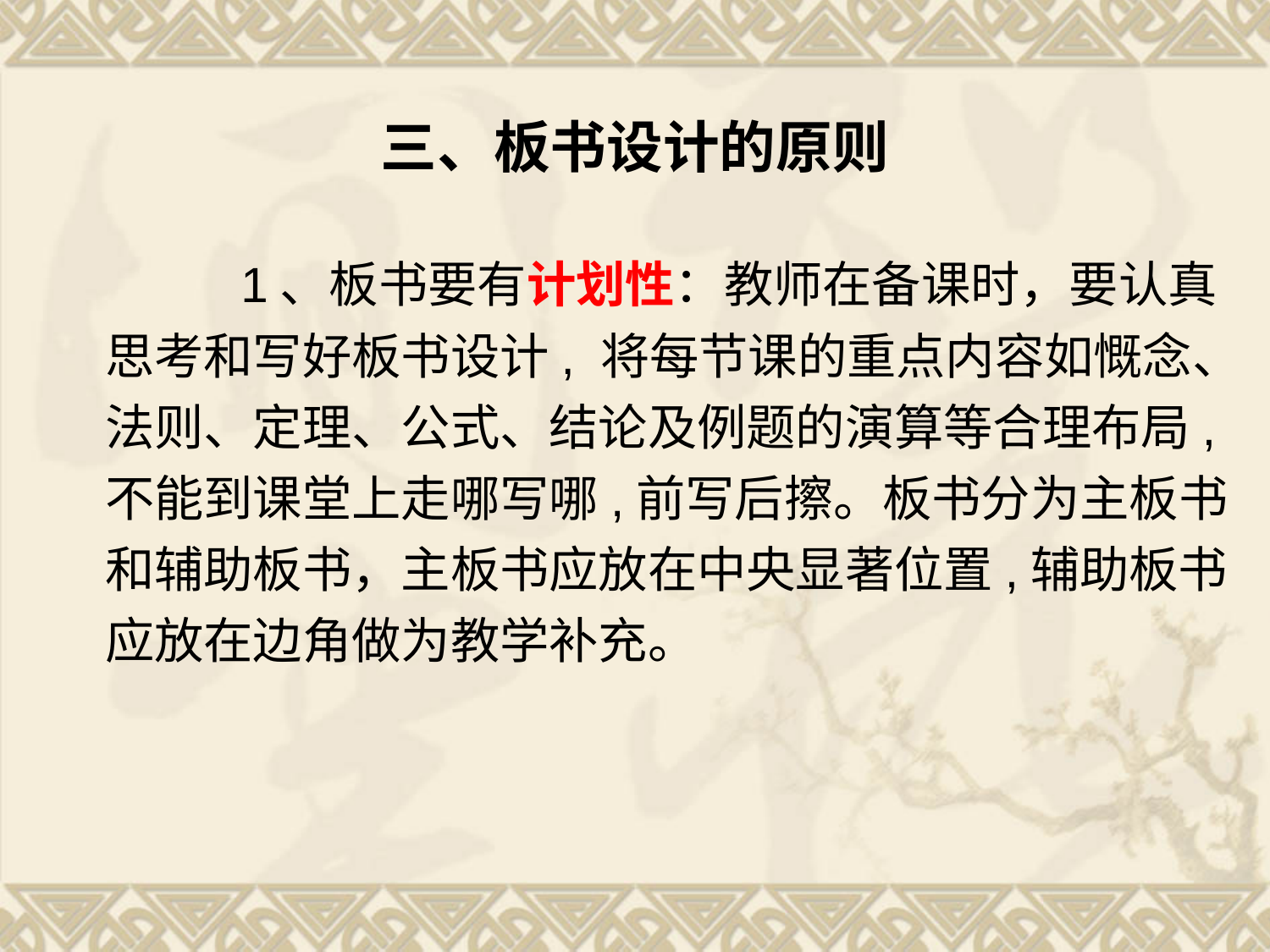

# 三、板书设计的原则
　　　1、板书要有计划性：教师在备课时，要认真思考和写好板书设计, 将每节课的重点内容如慨念、法则、定理、公式、结论及例题的演算等合理布局, 不能到课堂上走哪写哪,前写后擦。板书分为主板书和辅助板书，主板书应放在中央显著位置,辅助板书应放在边角做为教学补充。